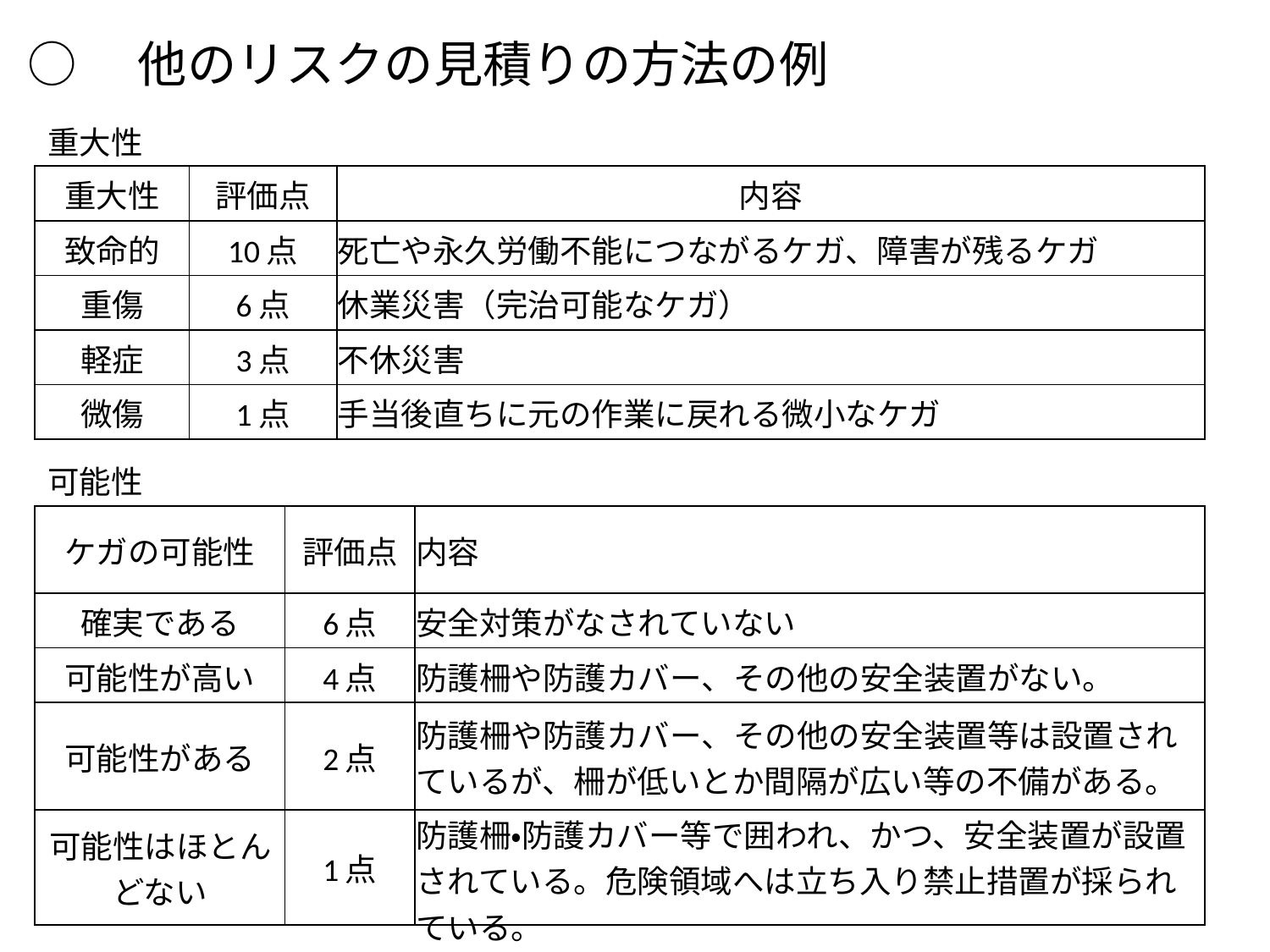

○　他のリスクの見積りの方法の例
重大性
| 重大性 | 評価点 | 内容 |
| --- | --- | --- |
| 致命的 | 10点 | 死亡や永久労働不能につながるケガ、障害が残るケガ |
| 重傷 | 6点 | 休業災害（完治可能なケガ） |
| 軽症 | 3点 | 不休災害 |
| 微傷 | 1点 | 手当後直ちに元の作業に戻れる微小なケガ |
可能性
| ケガの可能性 | 評価点 | 内容 |
| --- | --- | --- |
| 確実である | 6点 | 安全対策がなされていない |
| 可能性が高い | 4点 | 防護柵や防護カバー、その他の安全装置がない。 |
| 可能性がある | 2点 | 防護柵や防護カバー、その他の安全装置等は設置されているが、柵が低いとか間隔が広い等の不備がある。 |
| 可能性はほとんどない | 1点 | 防護柵・防護カバー等で囲われ、かつ、安全装置が設置されている。危険領域へは立ち入り禁止措置が採られている。 |